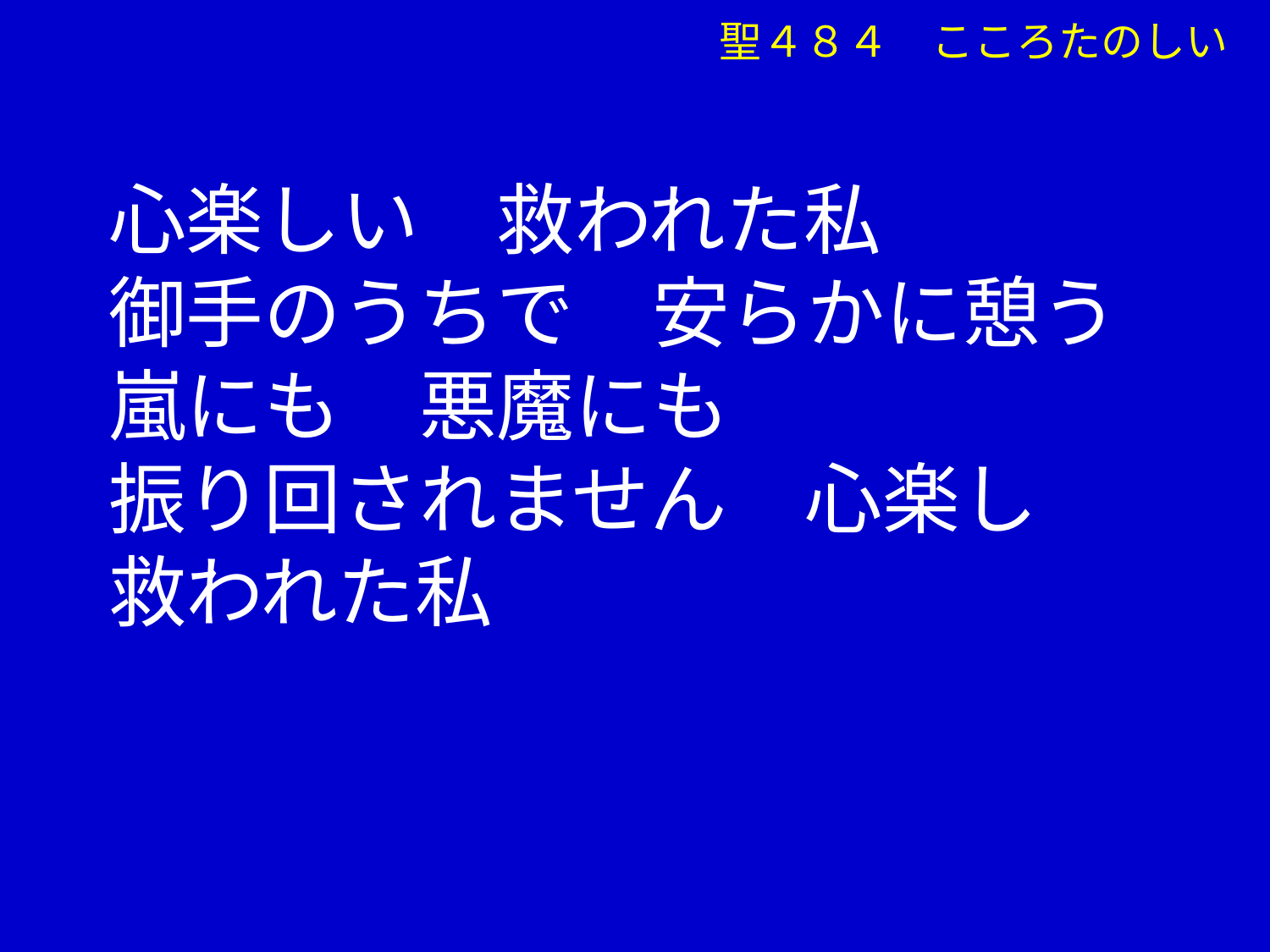

聖４８４　こころたのしい
　心楽しい　救われた私
　御手のうちで　安らかに憩う
　嵐にも　悪魔にも
　振り回されません　心楽し
　救われた私